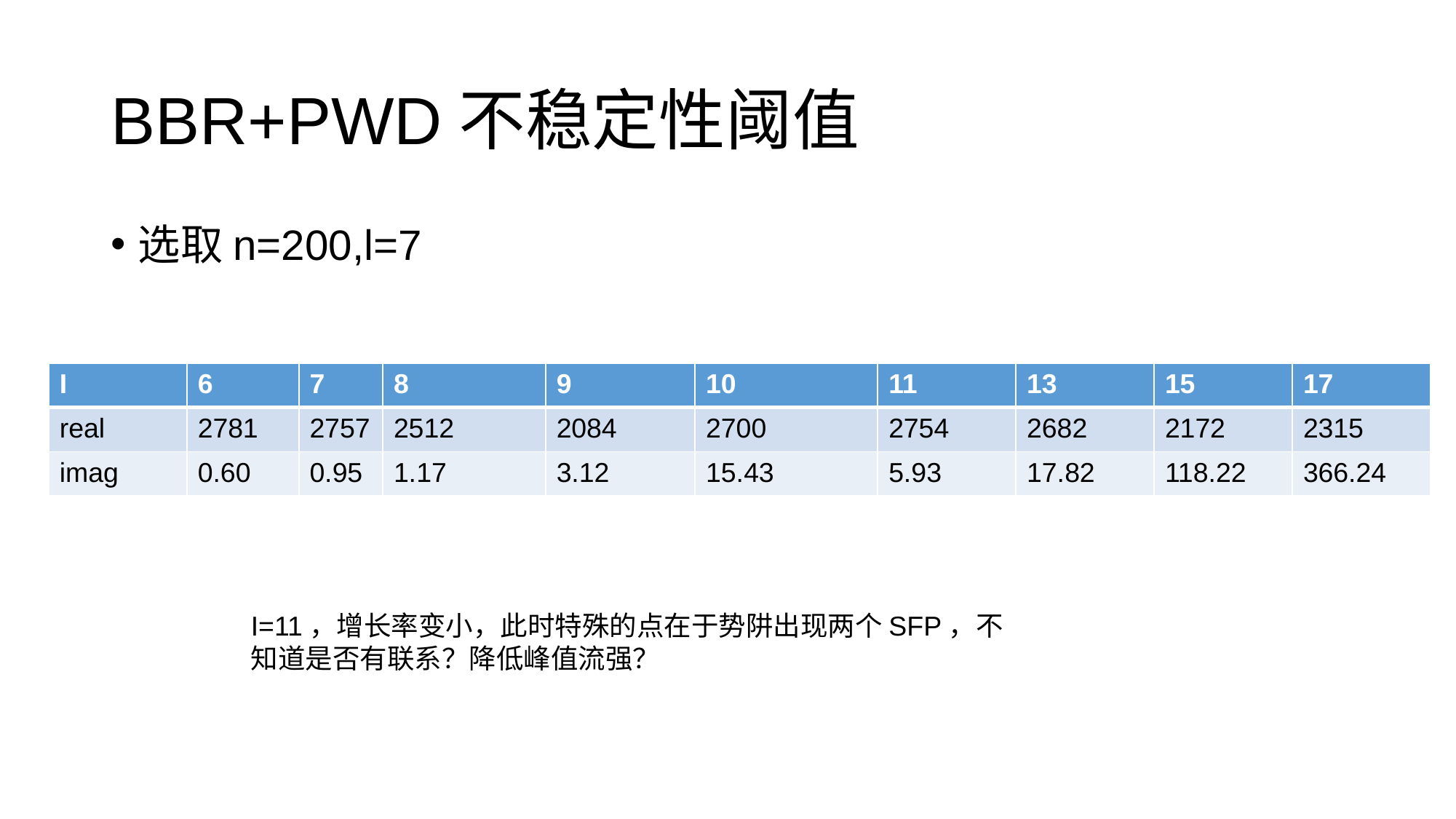

# BBR+PWD不稳定性阈值
选取n=200,l=7

| I | 6 | 7 | 8 | 9 | 10 | 11 | 13 | 15 | 17 |
| --- | --- | --- | --- | --- | --- | --- | --- | --- | --- |
| real | 2781 | 2757 | 2512 | 2084 | 2700 | 2754 | 2682 | 2172 | 2315 |
| imag | 0.60 | 0.95 | 1.17 | 3.12 | 15.43 | 5.93 | 17.82 | 118.22 | 366.24 |
I=11，增长率变小，此时特殊的点在于势阱出现两个SFP，不知道是否有联系？降低峰值流强？